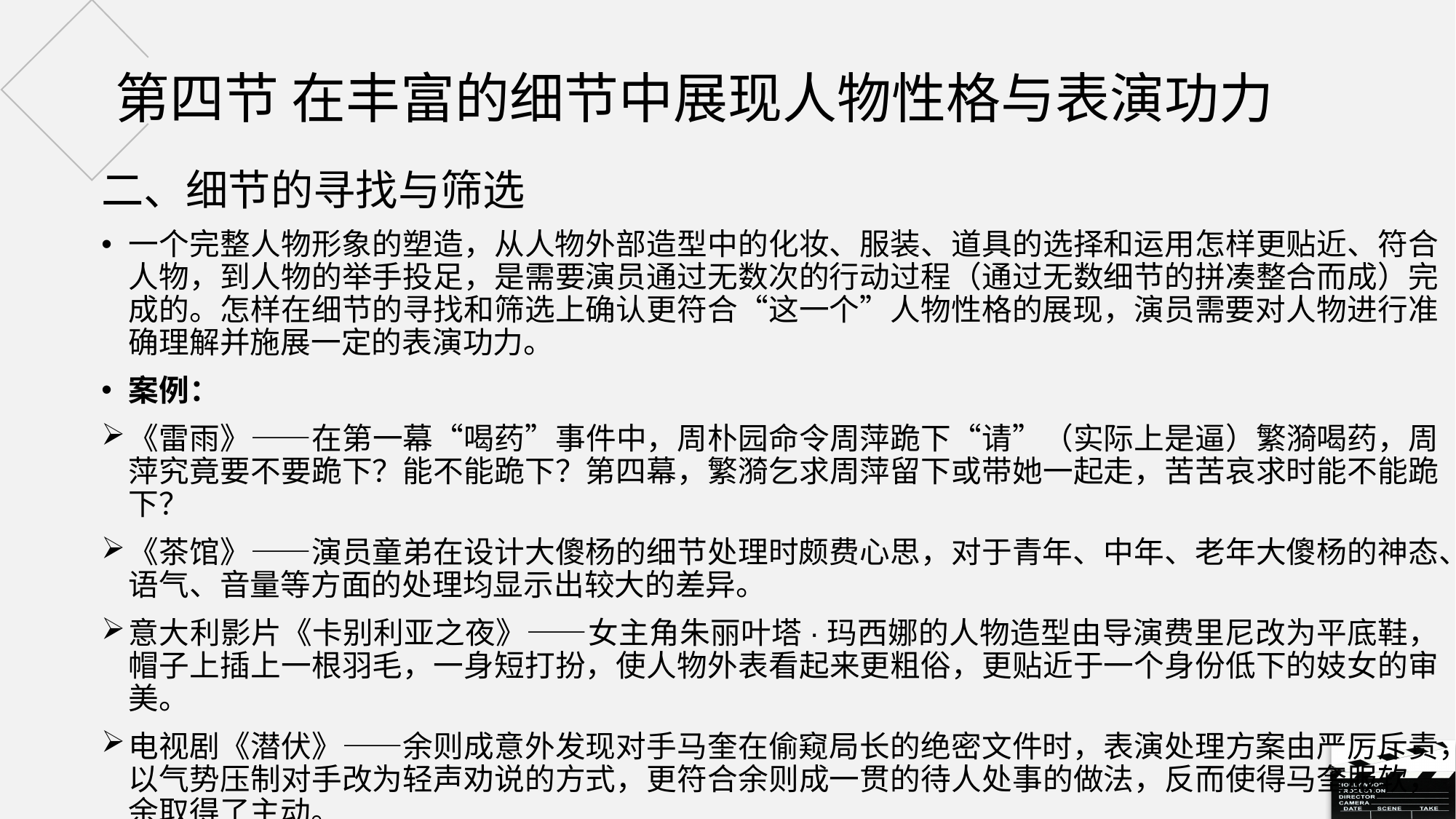

# 第四节 在丰富的细节中展现人物性格与表演功力
二、细节的寻找与筛选
一个完整人物形象的塑造，从人物外部造型中的化妆、服装、道具的选择和运用怎样更贴近、符合人物，到人物的举手投足，是需要演员通过无数次的行动过程（通过无数细节的拼凑整合而成）完成的。怎样在细节的寻找和筛选上确认更符合“这一个”人物性格的展现，演员需要对人物进行准确理解并施展一定的表演功力。
案例：
《雷雨》——在第一幕“喝药”事件中，周朴园命令周萍跪下“请”（实际上是逼）繁漪喝药，周萍究竟要不要跪下？能不能跪下？第四幕，繁漪乞求周萍留下或带她一起走，苦苦哀求时能不能跪下？
《茶馆》——演员童弟在设计大傻杨的细节处理时颇费心思，对于青年、中年、老年大傻杨的神态、语气、音量等方面的处理均显示出较大的差异。
意大利影片《卡别利亚之夜》——女主角朱丽叶塔·玛西娜的人物造型由导演费里尼改为平底鞋，帽子上插上一根羽毛，一身短打扮，使人物外表看起来更粗俗，更贴近于一个身份低下的妓女的审美。
电视剧《潜伏》——余则成意外发现对手马奎在偷窥局长的绝密文件时，表演处理方案由严厉斥责，以气势压制对手改为轻声劝说的方式，更符合余则成一贯的待人处事的做法，反而使得马奎服软，余取得了主动。